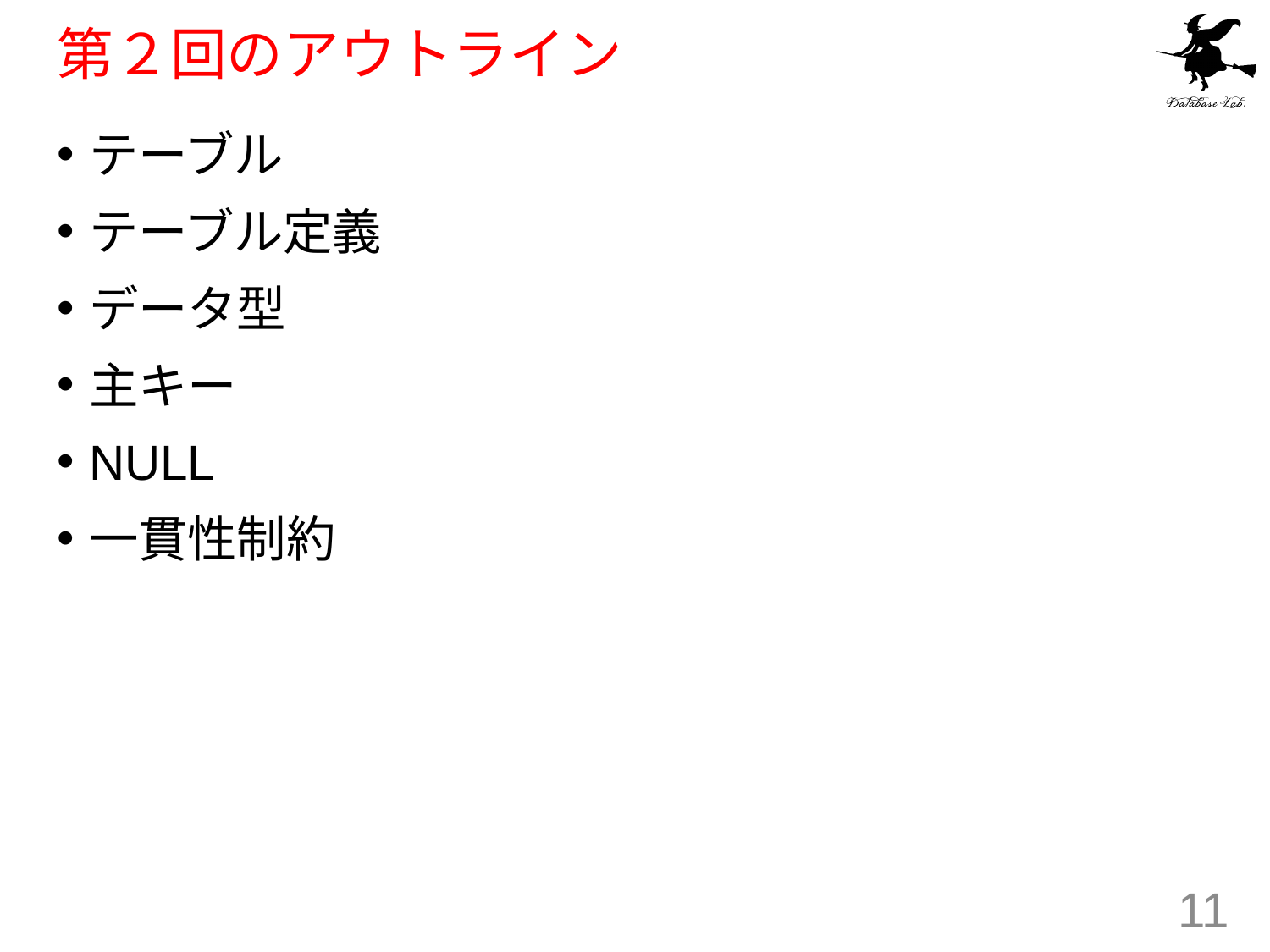

# 第２回のアウトライン
テーブル
テーブル定義
データ型
主キー
NULL
一貫性制約
11